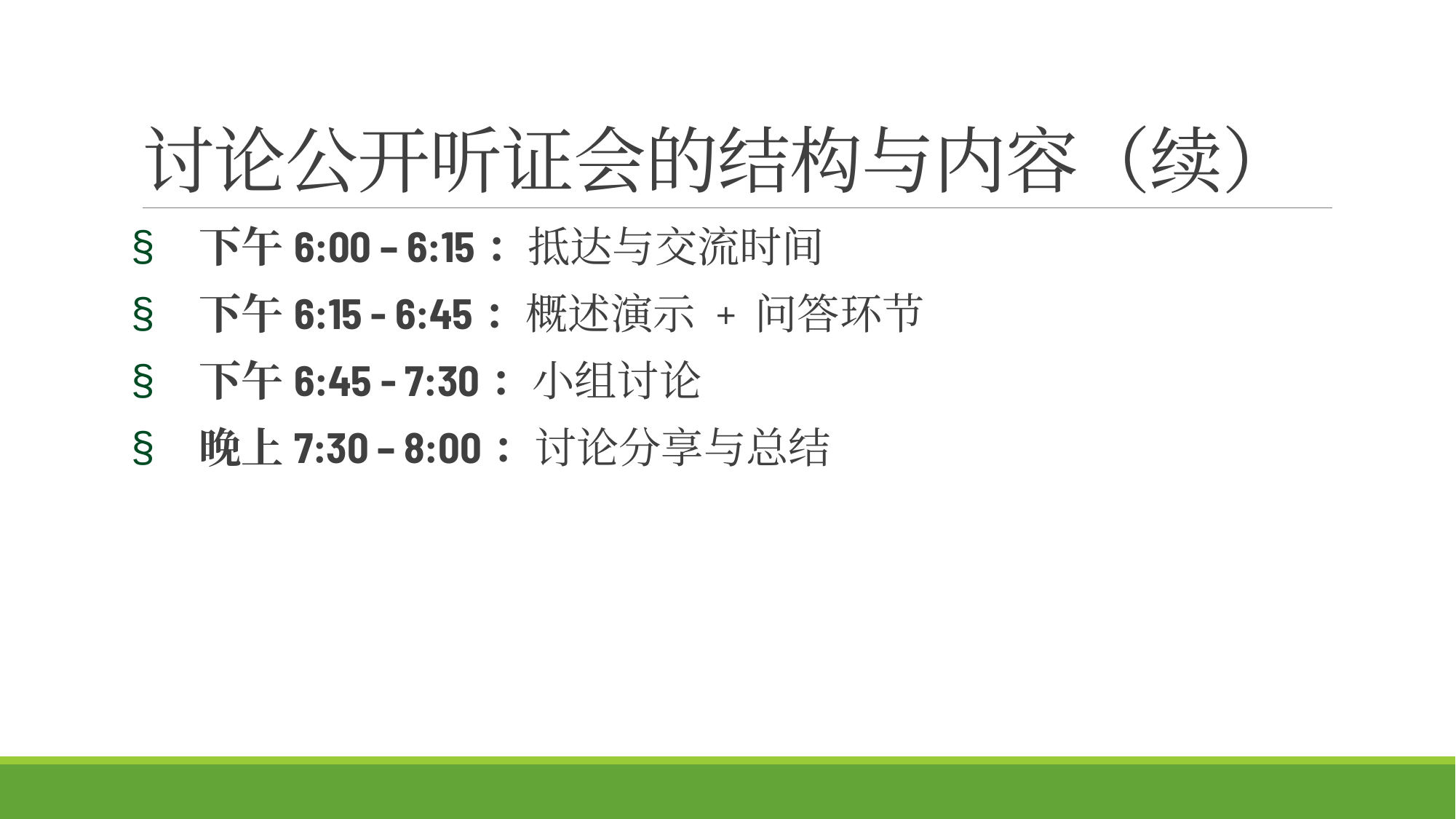

# 讨论公开听证会的结构与内容（续）
下午6:00 – 6:15：抵达与交流时间
下午6:15 - 6:45：概述演示 + 问答环节
下午6:45 - 7:30：小组讨论
晚上7:30 – 8:00：讨论分享与总结